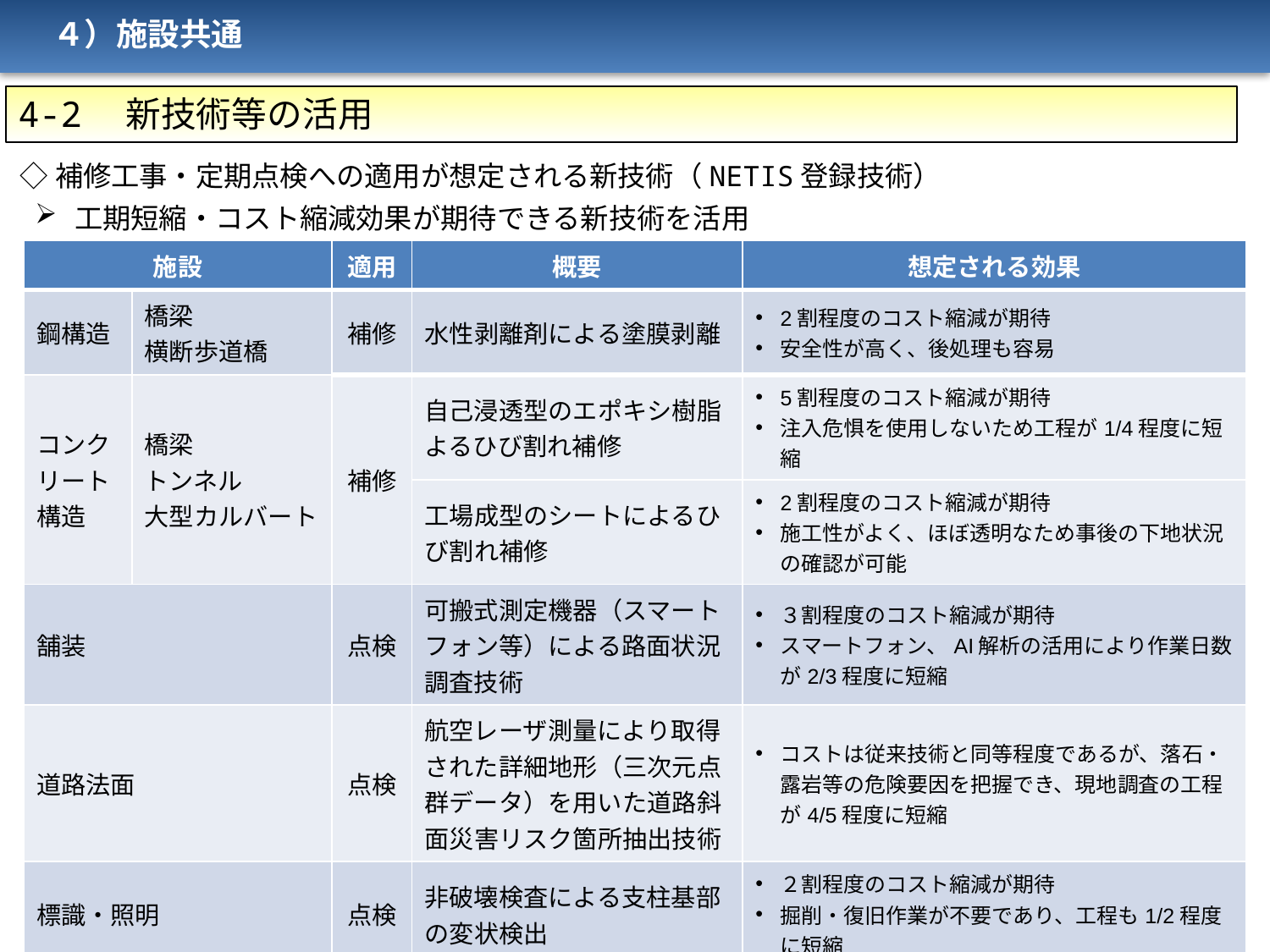

４）施設共通
4-2　新技術等の活用
◇補修工事・定期点検への適用が想定される新技術（NETIS登録技術）
工期短縮・コスト縮減効果が期待できる新技術を活用
| 施設 |  | 適用 | 概要 | 想定される効果 |
| --- | --- | --- | --- | --- |
| 鋼構造 | 橋梁 横断歩道橋 | 補修 | 水性剥離剤による塗膜剥離 | 2割程度のコスト縮減が期待 安全性が高く、後処理も容易 |
| コンクリート 構造 | 橋梁 トンネル 大型カルバート | 補修 | 自己浸透型のエポキシ樹脂よるひび割れ補修 | 5割程度のコスト縮減が期待 注入危惧を使用しないため工程が1/4程度に短縮 |
|  |  |  | 工場成型のシートによるひび割れ補修 | 2割程度のコスト縮減が期待 施工性がよく、ほぼ透明なため事後の下地状況の確認が可能 |
| 舗装 |  | 点検 | 可搬式測定機器（スマートフォン等）による路面状況調査技術 | ３割程度のコスト縮減が期待 スマートフォン、AI解析の活用により作業日数が2/3程度に短縮 |
| 道路法面 |  | 点検 | 航空レーザ測量により取得された詳細地形（三次元点群データ）を用いた道路斜面災害リスク箇所抽出技術 | コストは従来技術と同等程度であるが、落石・露岩等の危険要因を把握でき、現地調査の工程が4/5程度に短縮 |
| 標識・照明 |  | 点検 | 非破壊検査による支柱基部の変状検出 | ２割程度のコスト縮減が期待 掘削・復旧作業が不要であり、工程も1/2程度に短縮 |
35